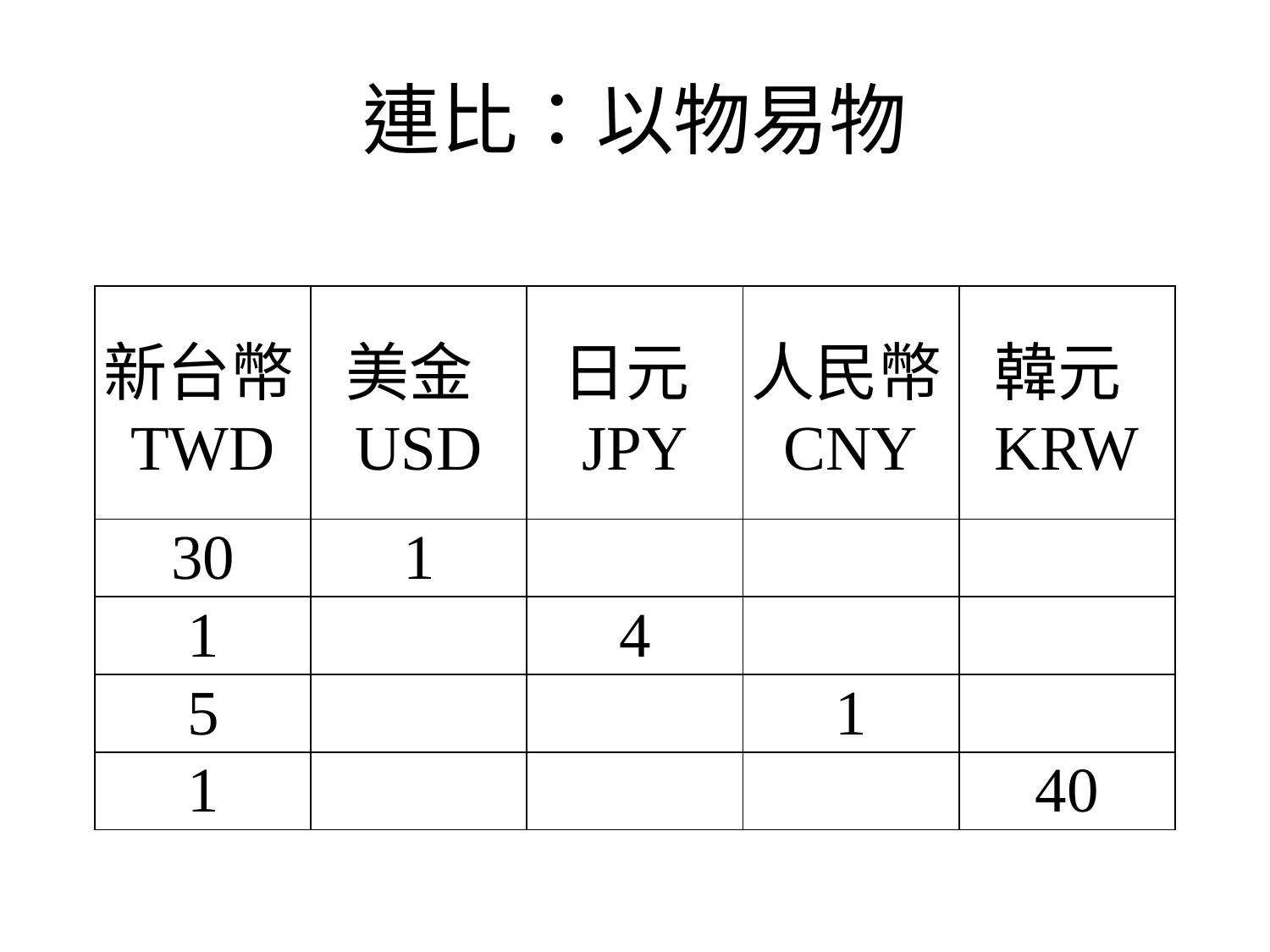

# 連比：以物易物
| 新台幣TWD | 美金USD | 日元JPY | 人民幣CNY | 韓元KRW |
| --- | --- | --- | --- | --- |
| 30 | 1 |  |  |  |
| 1 |  | 4 |  |  |
| 5 |  |  | 1 |  |
| 1 |  |  |  | 40 |